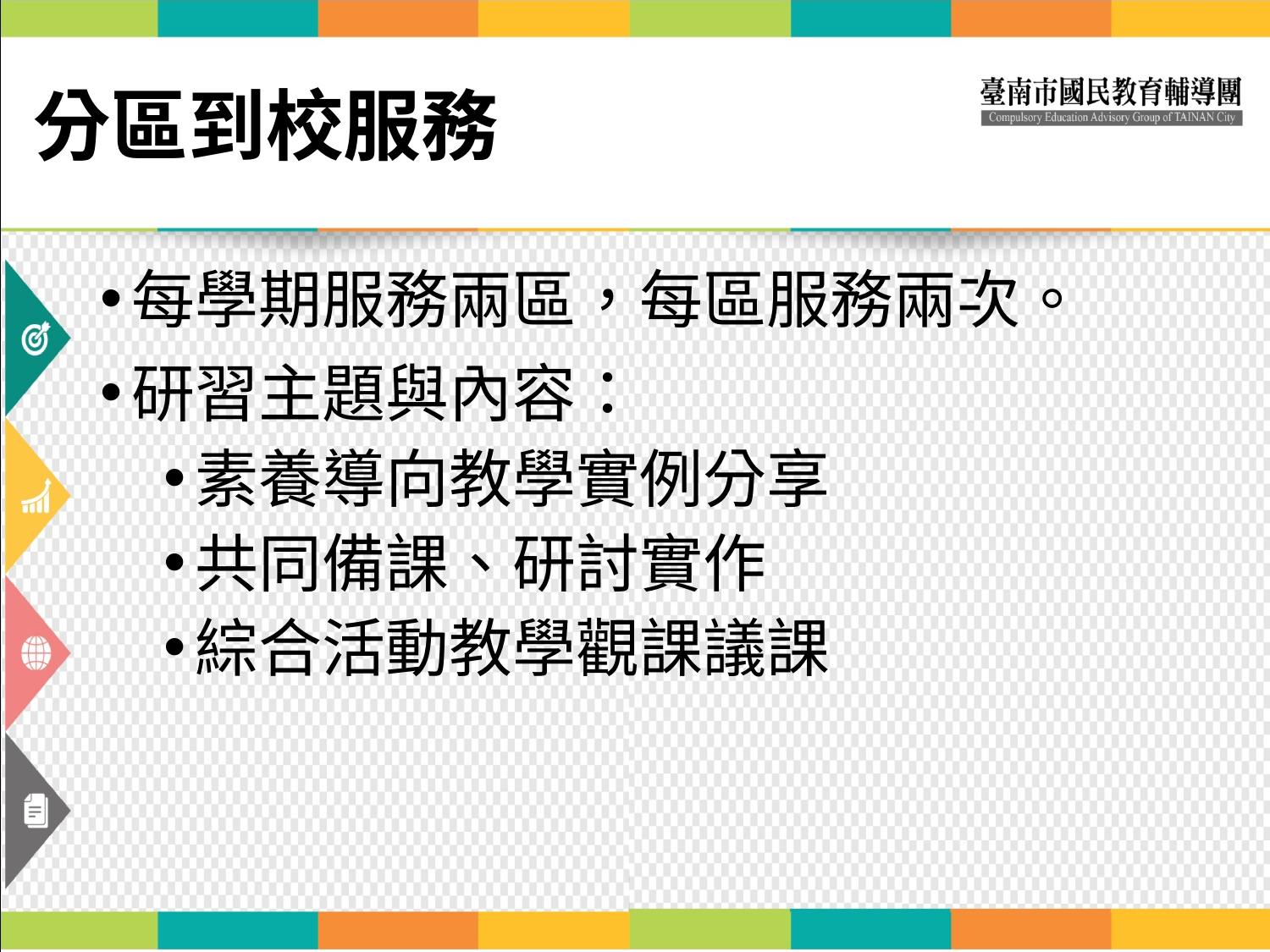

# 分區到校服務
每學期服務兩區，每區服務兩次。
研習主題與內容：
素養導向教學實例分享
共同備課、研討實作
綜合活動教學觀課議課